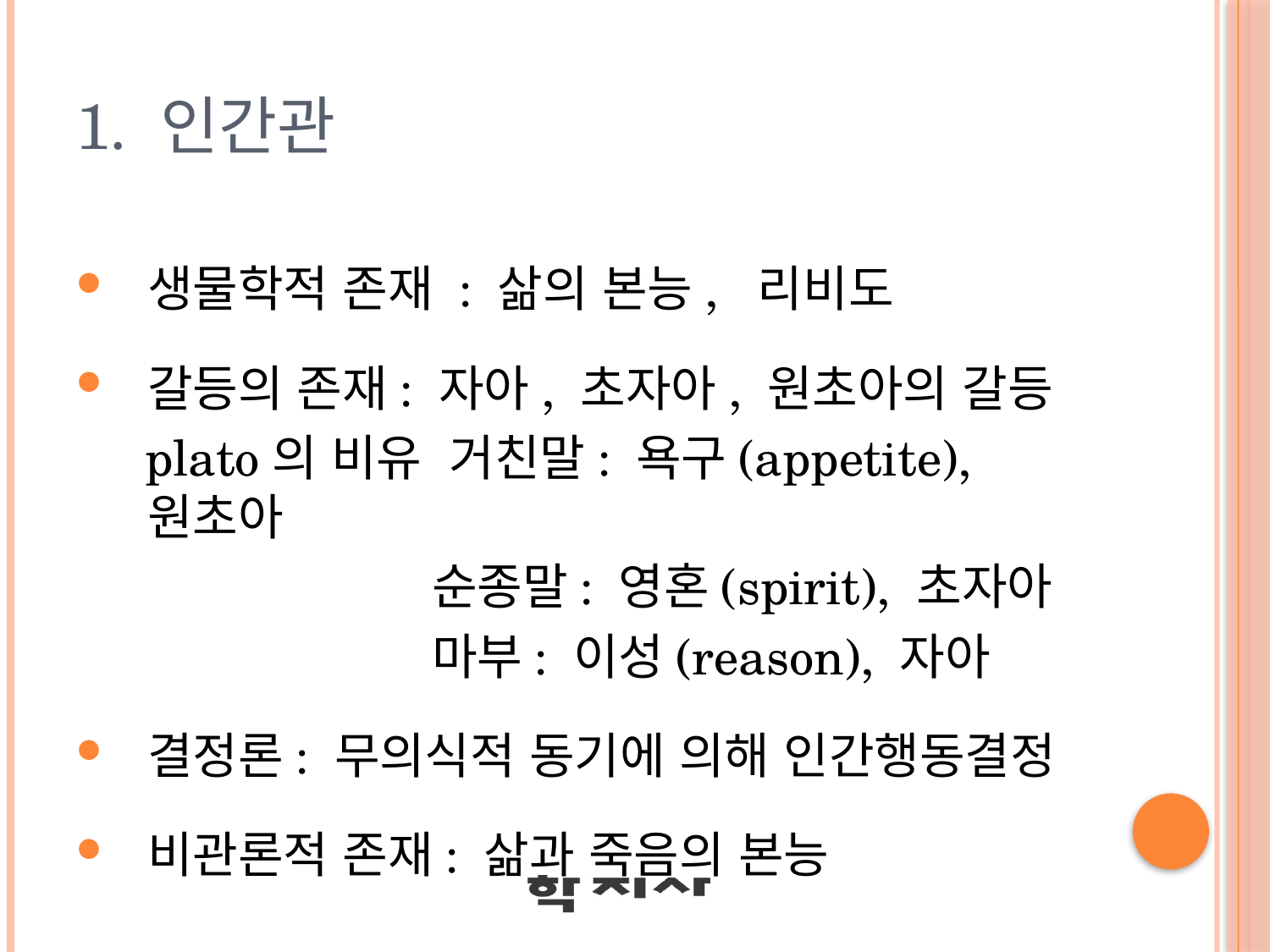

# 1. 인간관
생물학적 존재 : 삶의 본능,  리비도
갈등의 존재: 자아, 초자아, 원초아의 갈등
     plato의 비유  거친말: 욕구(appetite), 원초아
                         순종말: 영혼(spirit), 초자아
                         마부: 이성(reason), 자아
결정론: 무의식적 동기에 의해 인간행동결정
비관론적 존재: 삶과 죽음의 본능